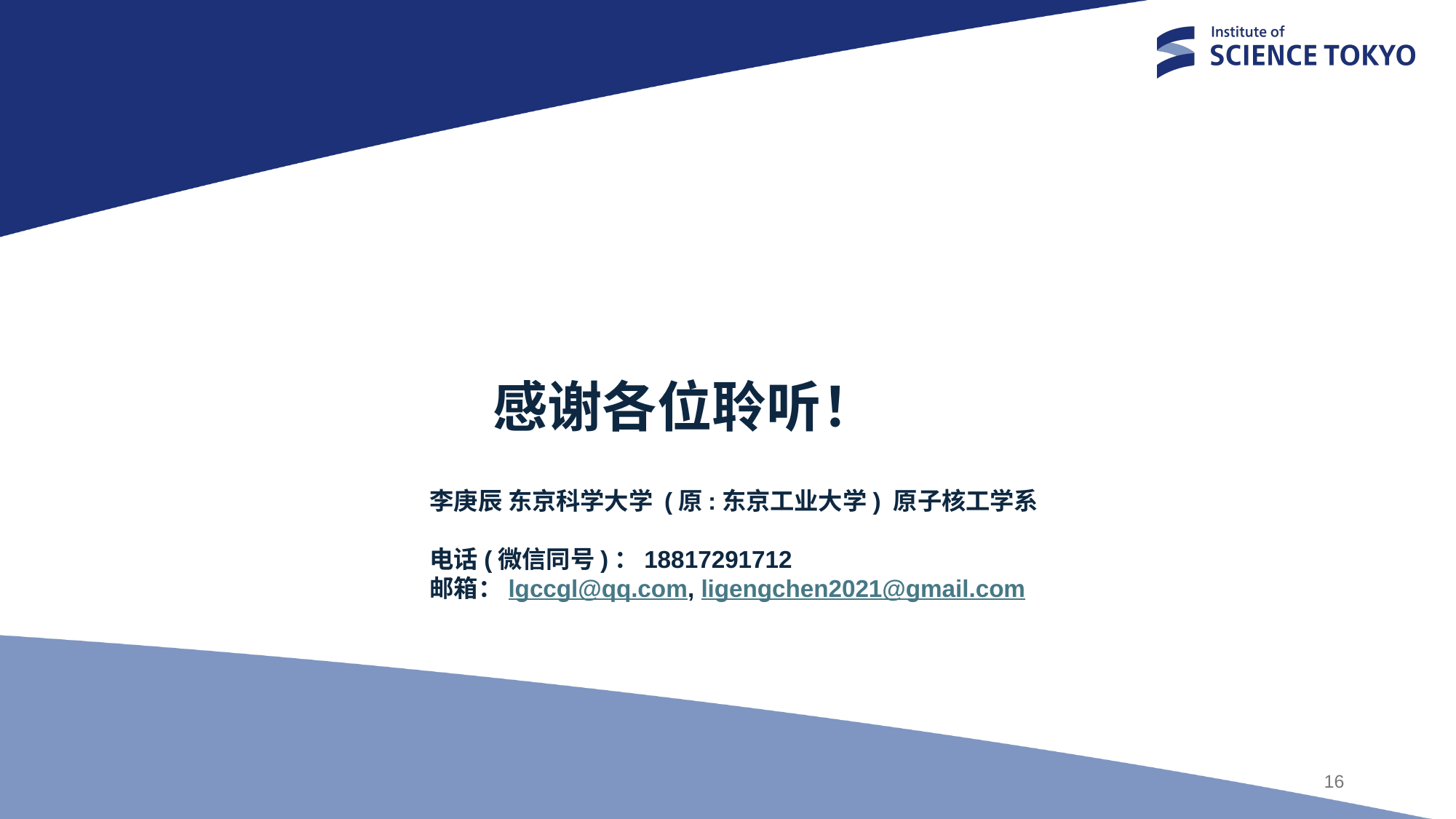

# 感谢各位聆听！
李庚辰 东京科学大学 (原:东京工业大学) 原子核工学系

电话(微信同号)：18817291712
邮箱：lgccgl@qq.com, ligengchen2021@gmail.com

16